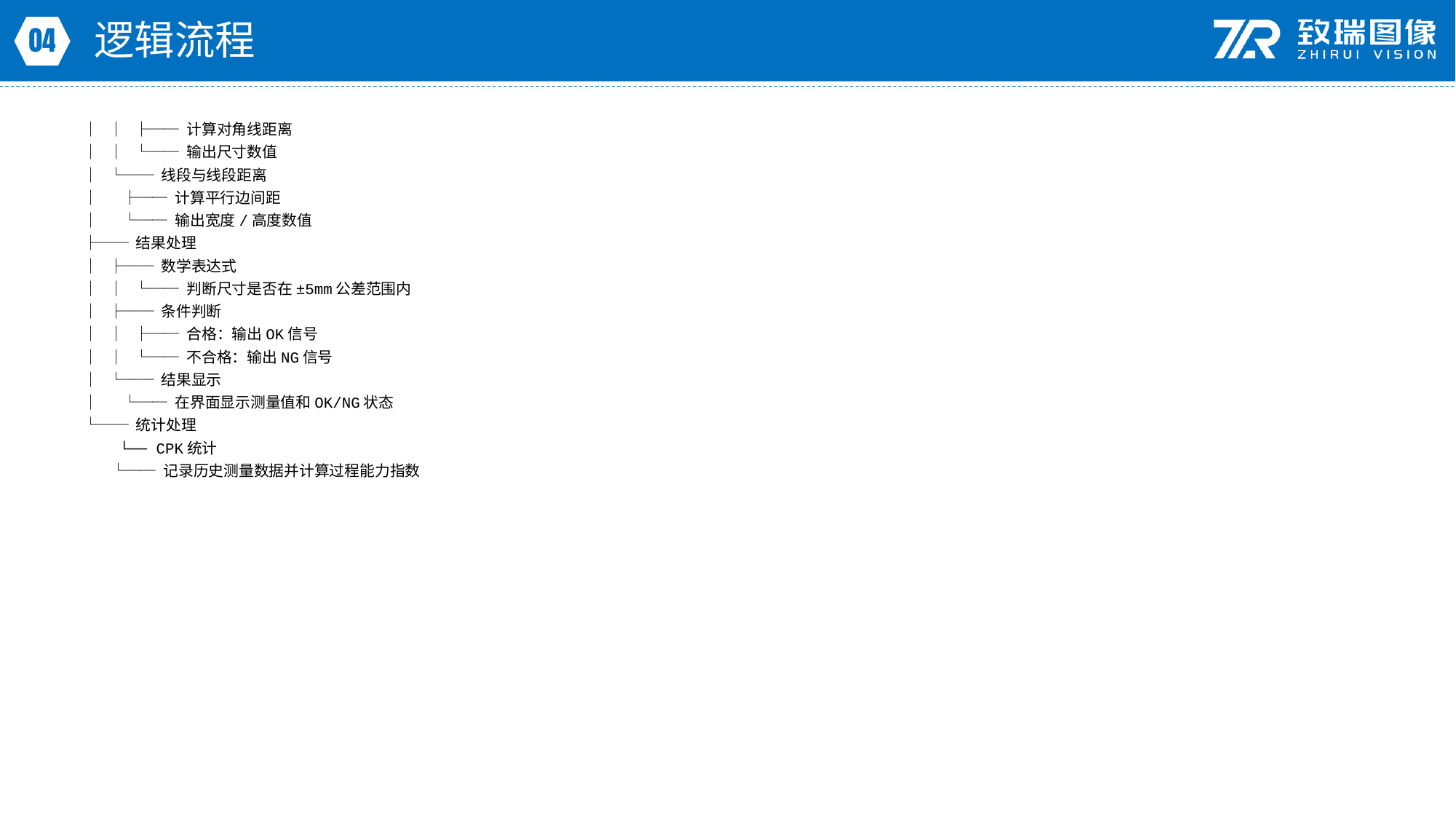

逻辑流程
04

│   │   ├── 计算对角线距离
│   │   └── 输出尺寸数值
│   └── 线段与线段距离
│       ├── 计算平行边间距
│       └── 输出宽度/高度数值
├── 结果处理
│   ├── 数学表达式
│   │   └── 判断尺寸是否在±5mm公差范围内
│   ├── 条件判断
│   │   ├── 合格：输出OK信号
│   │   └── 不合格：输出NG信号
│   └── 结果显示
│       └── 在界面显示测量值和OK/NG状态
└── 统计处理
    └── CPK统计
        └── 记录历史测量数据并计算过程能力指数